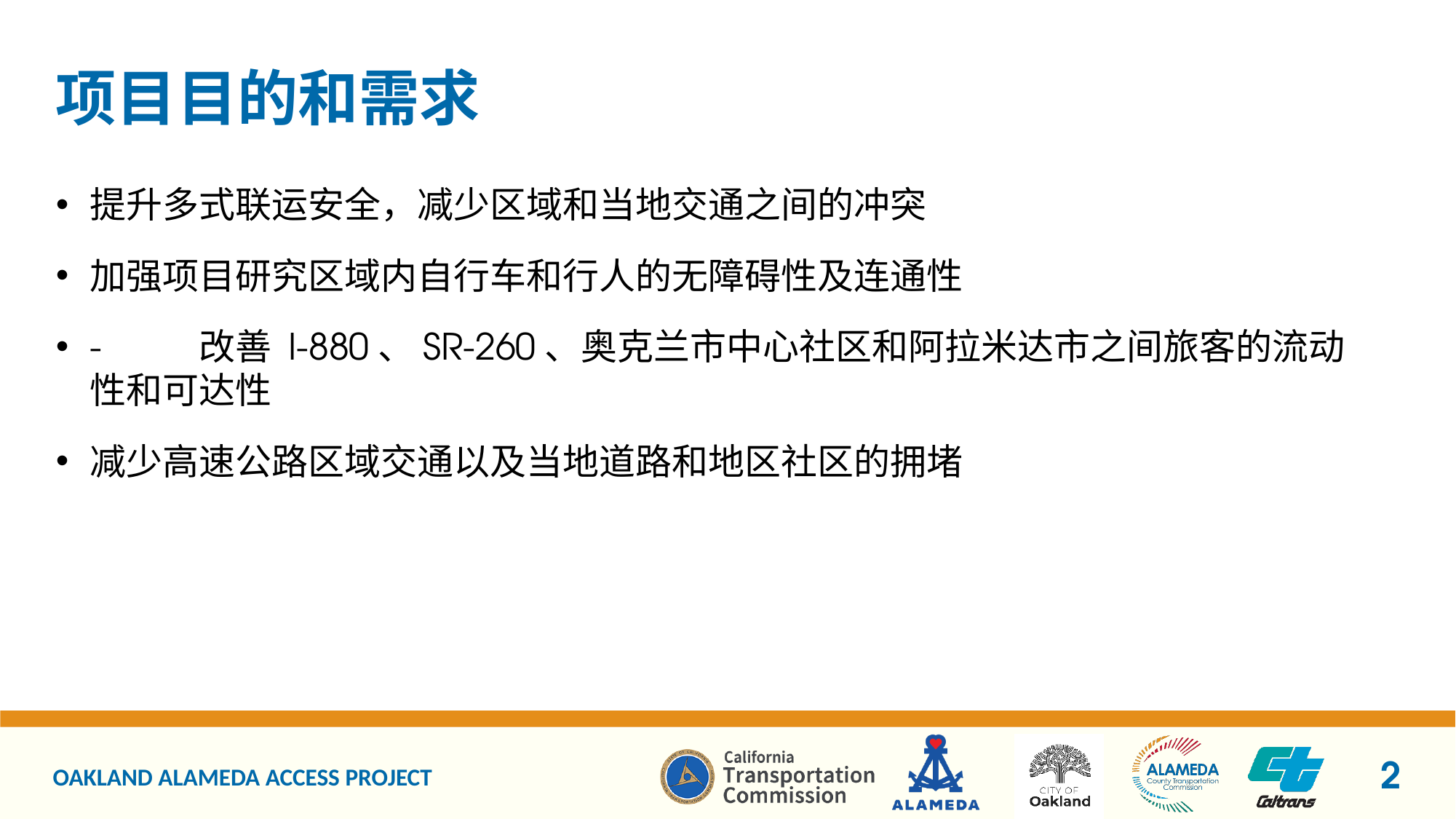

# 项目目的和需求
提升多式联运安全，减少区域和当地交通之间的冲突
加强项目研究区域内自行车和行人的无障碍性及连通性
-	改善 I-880、SR-260、奥克兰市中心社区和阿拉米达市之间旅客的流动性和可达性
减少高速公路区域交通以及当地道路和地区社区的拥堵